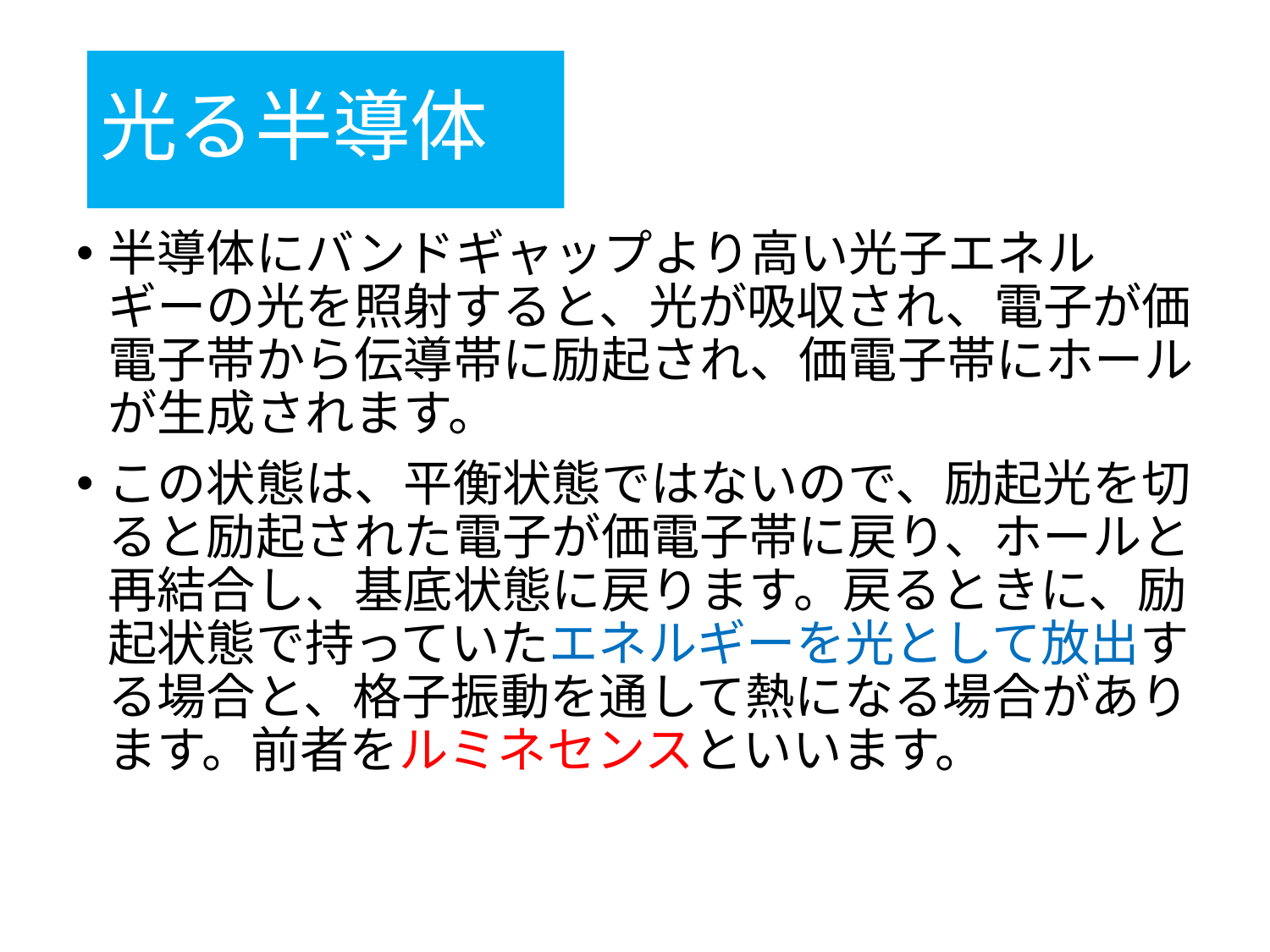

# 光る半導体
半導体にバンドギャップより高い光子エネルギーの光を照射すると、光が吸収され、電子が価電子帯から伝導帯に励起され、価電子帯にホールが生成されます。
この状態は、平衡状態ではないので、励起光を切ると励起された電子が価電子帯に戻り、ホールと再結合し、基底状態に戻ります。戻るときに、励起状態で持っていたエネルギーを光として放出する場合と、格子振動を通して熱になる場合があります。前者をルミネセンスといいます。